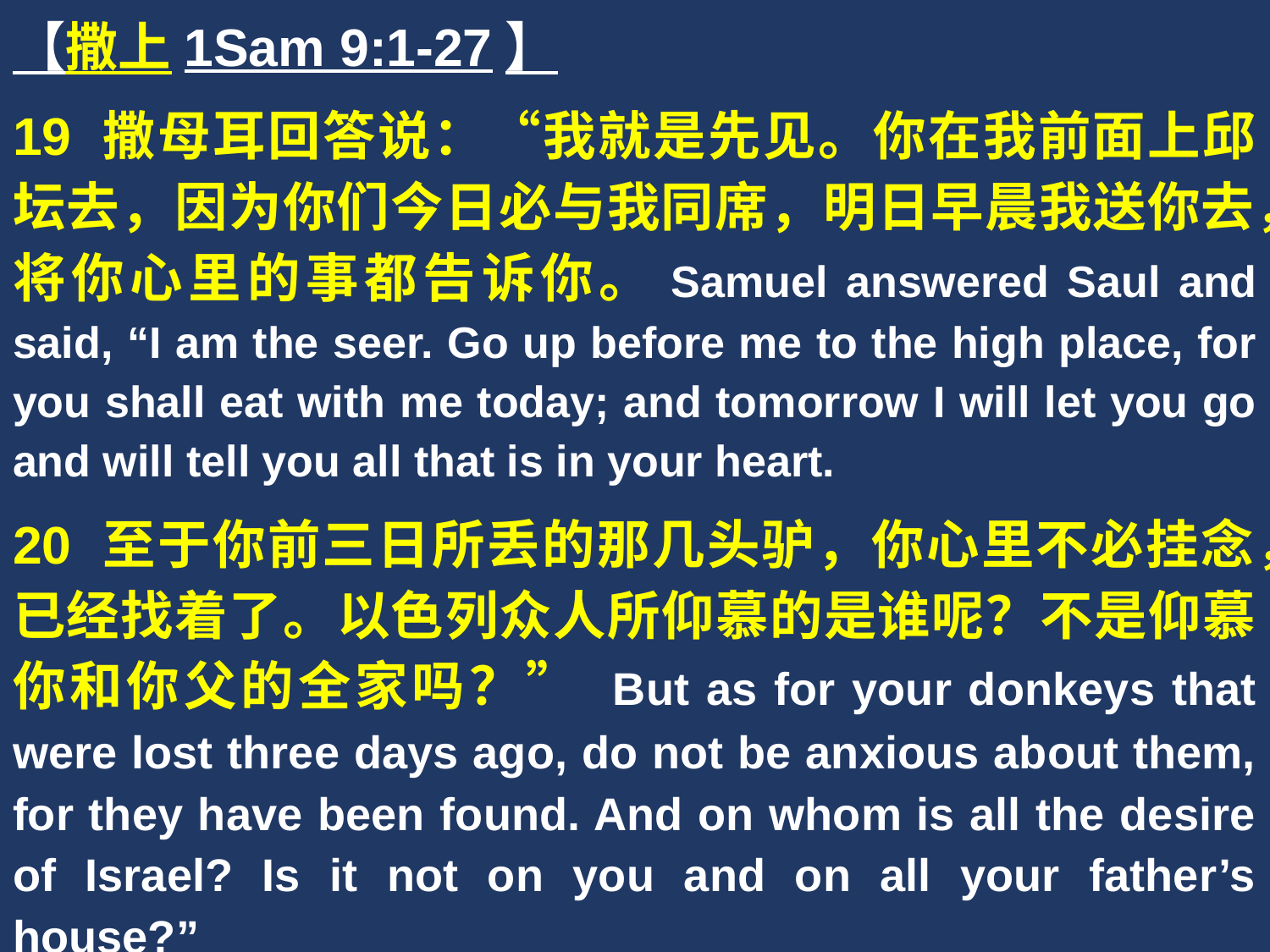

【撒上1Sam 9:1-27】
19 撒母耳回答说：“我就是先见。你在我前面上邱坛去，因为你们今日必与我同席，明日早晨我送你去，将你心里的事都告诉你。Samuel answered Saul and said, “I am the seer. Go up before me to the high place, for you shall eat with me today; and tomorrow I will let you go and will tell you all that is in your heart.
20 至于你前三日所丢的那几头驴，你心里不必挂念，已经找着了。以色列众人所仰慕的是谁呢？不是仰慕你和你父的全家吗？” But as for your donkeys that were lost three days ago, do not be anxious about them, for they have been found. And on whom is all the desire of Israel? Is it not on you and on all your father’s house?”